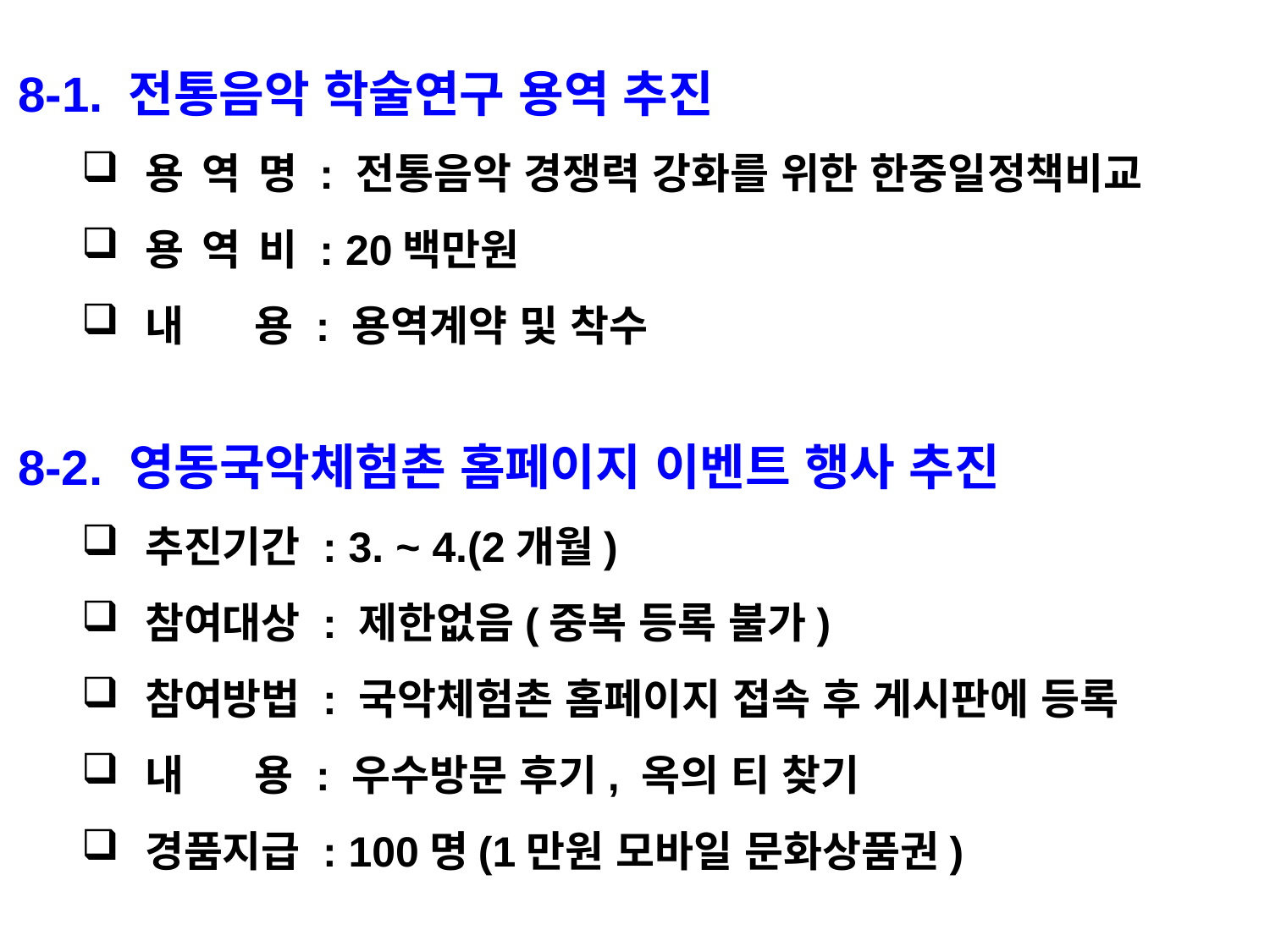

8-1. 전통음악 학술연구 용역 추진
용 역 명 : 전통음악 경쟁력 강화를 위한 한중일정책비교
용 역 비 : 20백만원
내      용 : 용역계약 및 착수

8-2. 영동국악체험촌 홈페이지 이벤트 행사 추진
추진기간 : 3. ~ 4.(2개월)
참여대상 : 제한없음(중복 등록 불가)
참여방법 : 국악체험촌 홈페이지 접속 후 게시판에 등록
내      용 : 우수방문 후기, 옥의 티 찾기
경품지급 : 100명(1만원 모바일 문화상품권)